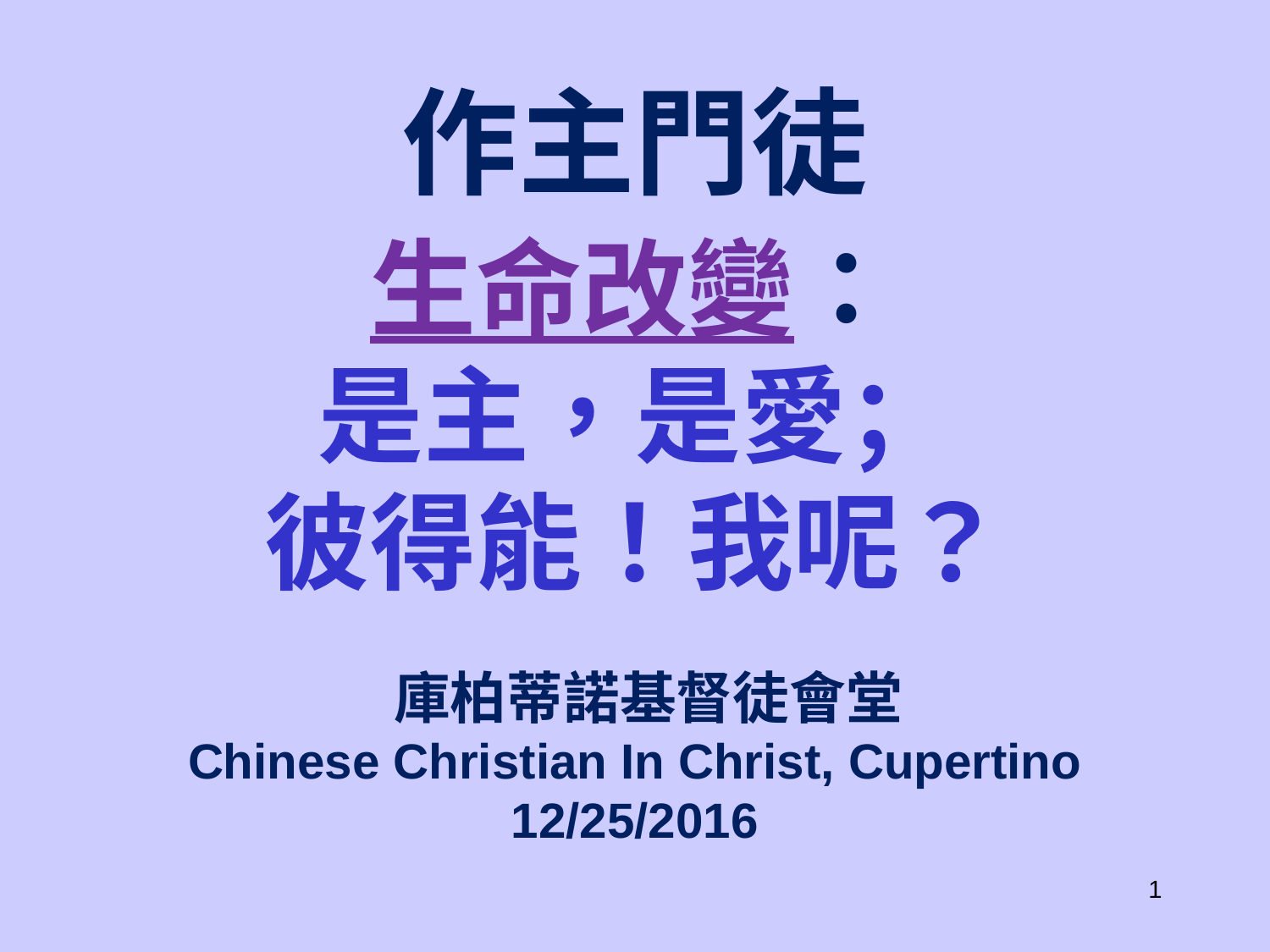

作主門徒

生命改變：
是主，是愛；
彼得能！我呢？
 庫柏蒂諾基督徒會堂
Chinese Christian In Christ, Cupertino
12/25/2016
1